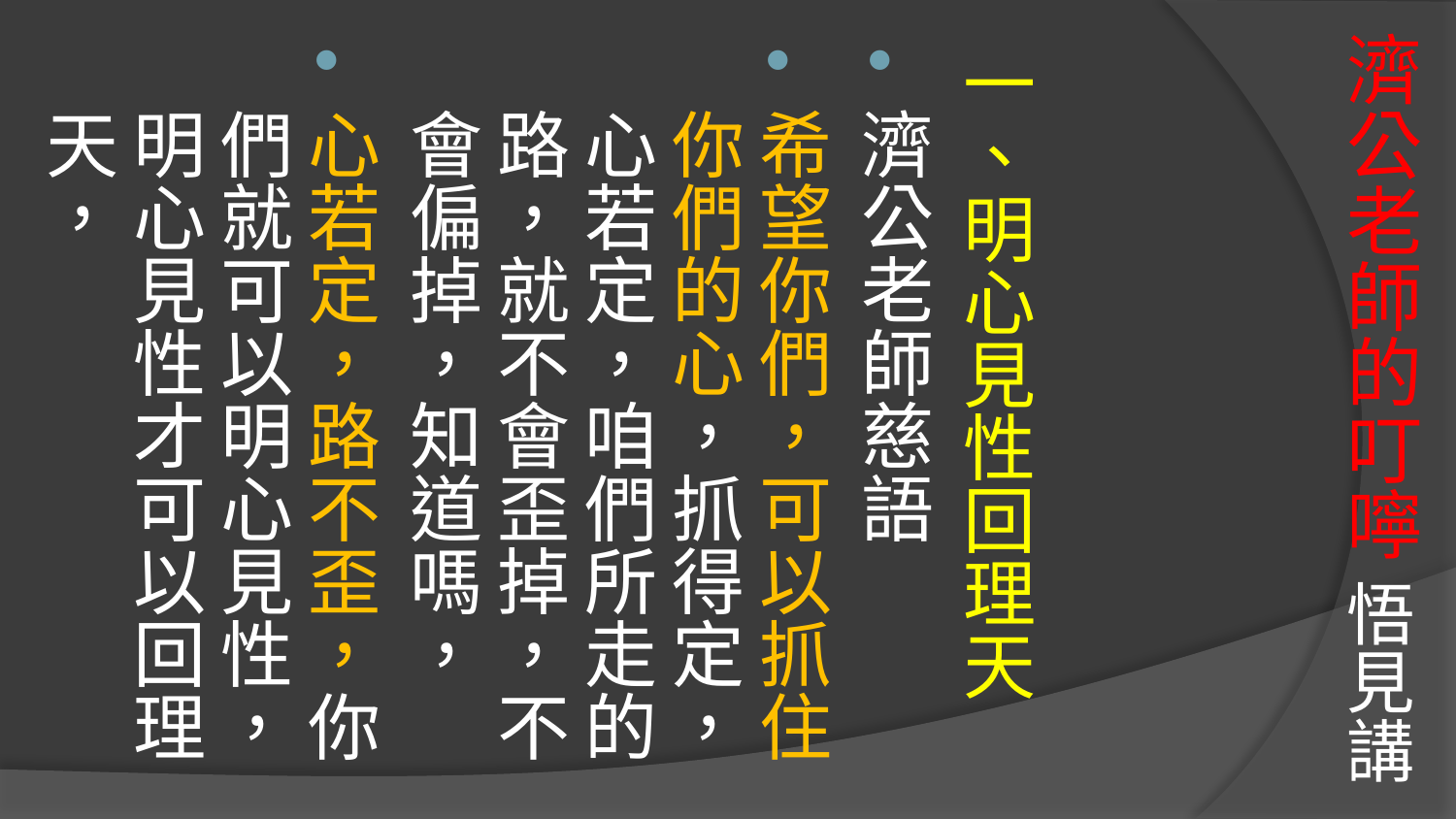

# 濟公老師的叮嚀 悟見講
一、明心見性回理天
濟公老師慈語
希望你們，可以抓住你們的心，抓得定，心若定，咱們所走的路，就不會歪掉，不會偏掉，知道嗎，
心若定，路不歪，你們就可以明心見性，明心見性才可以回理天，